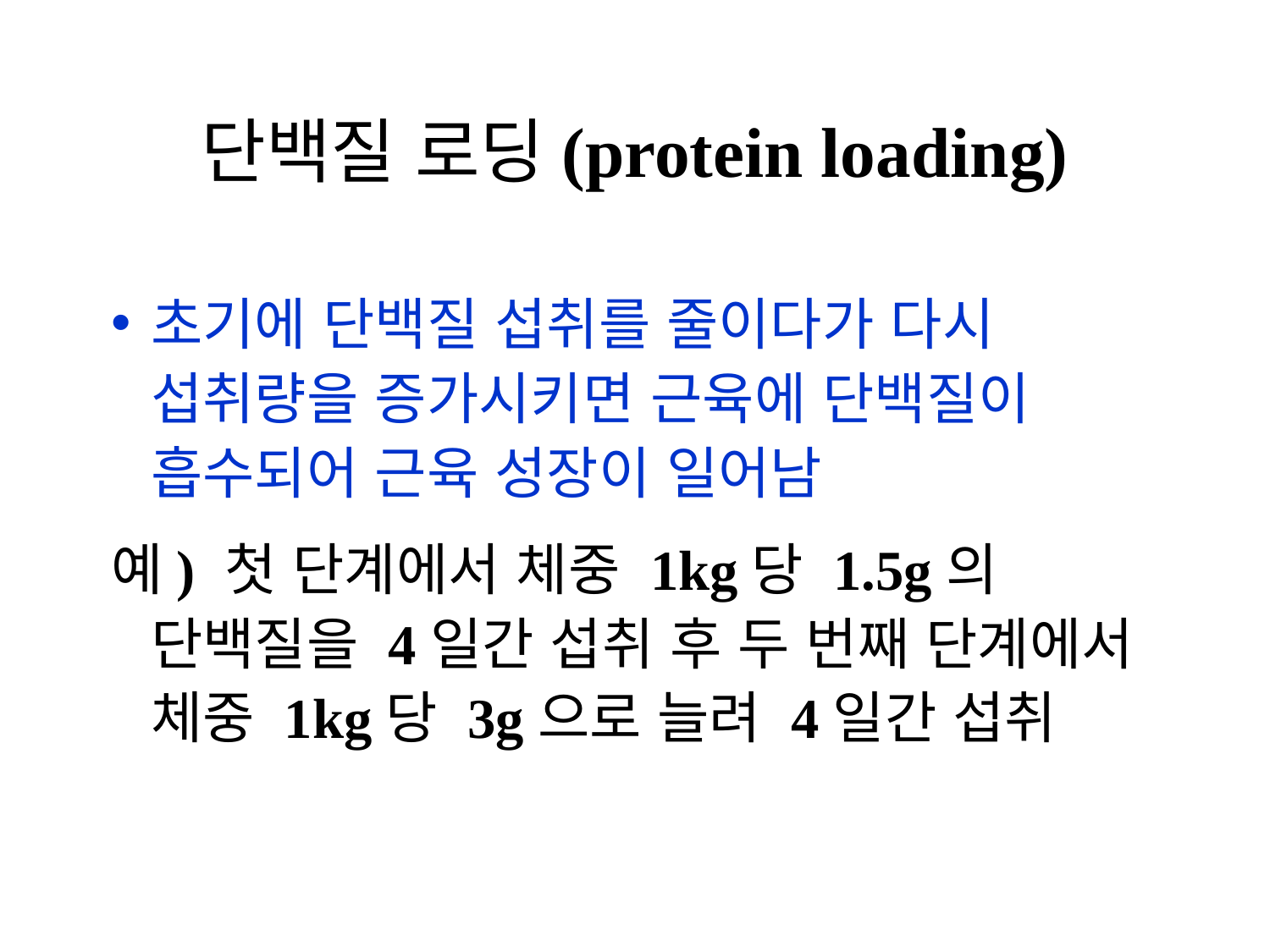

# 단백질 로딩(protein loading)
초기에 단백질 섭취를 줄이다가 다시 섭취량을 증가시키면 근육에 단백질이 흡수되어 근육 성장이 일어남
예) 첫 단계에서 체중 1kg당 1.5g의 단백질을 4일간 섭취 후 두 번째 단계에서 체중 1kg당 3g으로 늘려 4일간 섭취